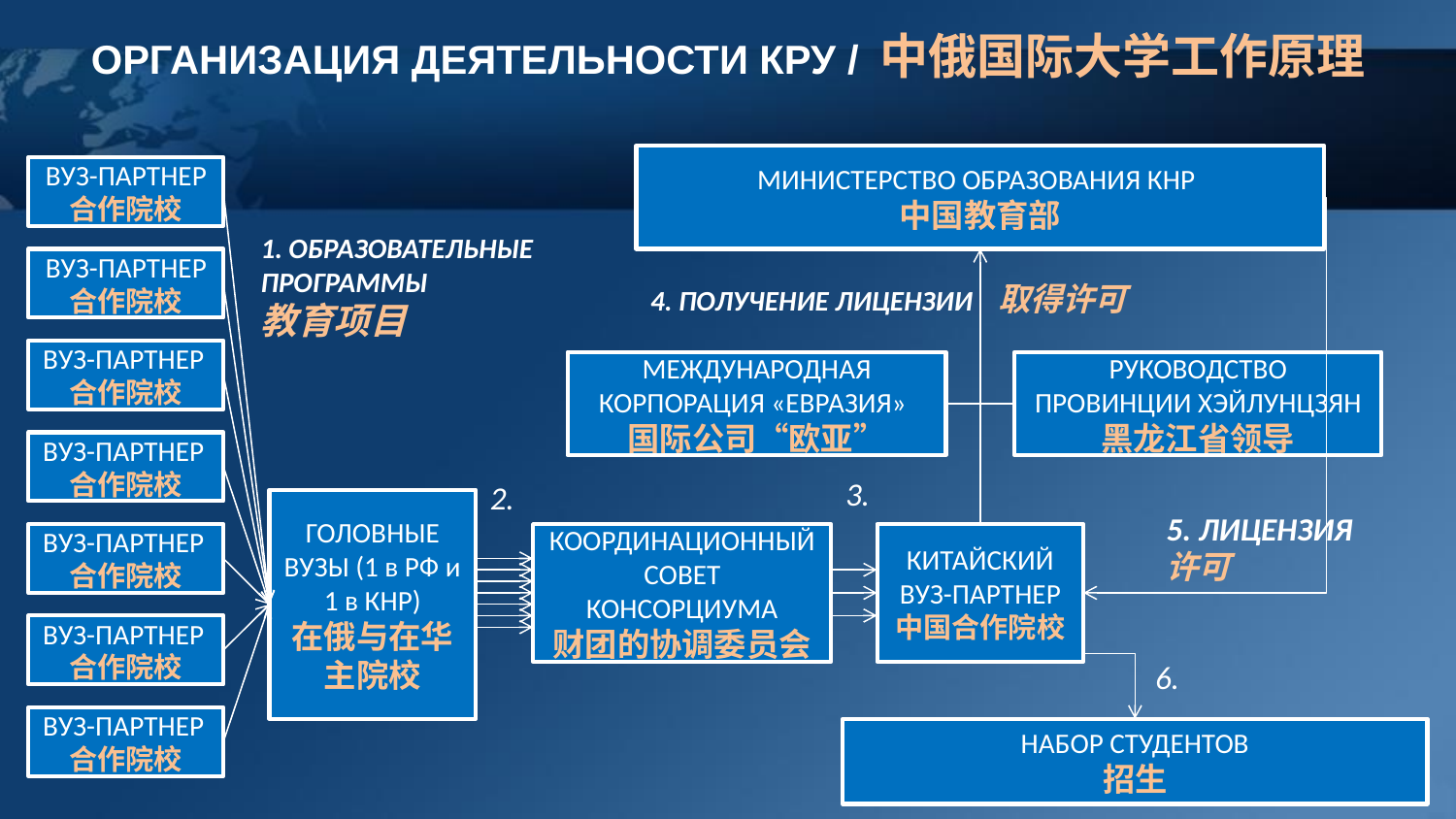

# ОРГАНИЗАЦИЯ ДЕЯТЕЛЬНОСТИ КРУ / 中俄国际大学工作原理
МИНИСТЕРСТВО ОБРАЗОВАНИЯ КНР
中国教育部
ВУЗ-ПАРТНЕР
合作院校
1. ОБРАЗОВАТЕЛЬНЫЕ
ПРОГРАММЫ
教育项目
ВУЗ-ПАРТНЕР
合作院校
4. ПОЛУЧЕНИЕ ЛИЦЕНЗИИ   取得许可
ВУЗ-ПАРТНЕР合作院校
МЕЖДУНАРОДНАЯ КОРПОРАЦИЯ «ЕВРАЗИЯ»
国际公司“欧亚”
РУКОВОДСТВО ПРОВИНЦИИ ХЭЙЛУНЦЗЯН
黑龙江省领导
ВУЗ-ПАРТНЕР合作院校
3.
2.
ГОЛОВНЫЕ ВУЗЫ (1 в РФ и 1 в КНР)
在俄与在华主院校
5. ЛИЦЕНЗИЯ
许可

ВУЗ-ПАРТНЕР合作院校
КООРДИНАЦИОННЫЙ СОВЕТ КОНСОРЦИУМА
财团的协调委员会
КИТАЙСКИЙ ВУЗ-ПАРТНЕР
中国合作院校
ВУЗ-ПАРТНЕР合作院校
6.
ВУЗ-ПАРТНЕР合作院校
НАБОР СТУДЕНТОВ
招生